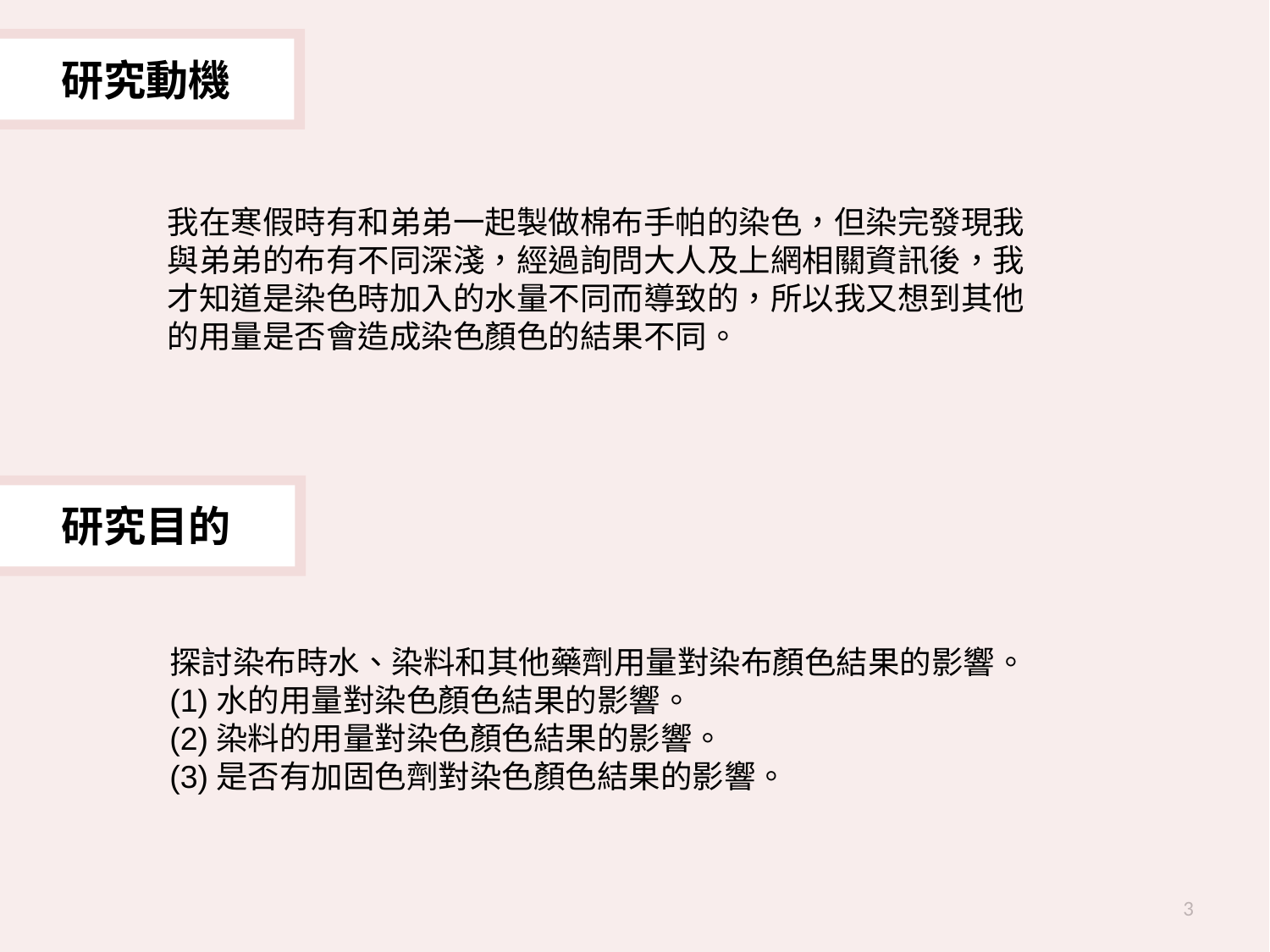

研究動機
我在寒假時有和弟弟一起製做棉布手帕的染色，但染完發現我與弟弟的布有不同深淺，經過詢問大人及上網相關資訊後，我才知道是染色時加入的水量不同而導致的，所以我又想到其他的用量是否會造成染色顏色的結果不同。

研究目的
探討染布時水、染料和其他藥劑用量對染布顏色結果的影響。
(1)水的用量對染色顏色結果的影響。
(2)染料的用量對染色顏色結果的影響。
(3)是否有加固色劑對染色顏色結果的影響。
3